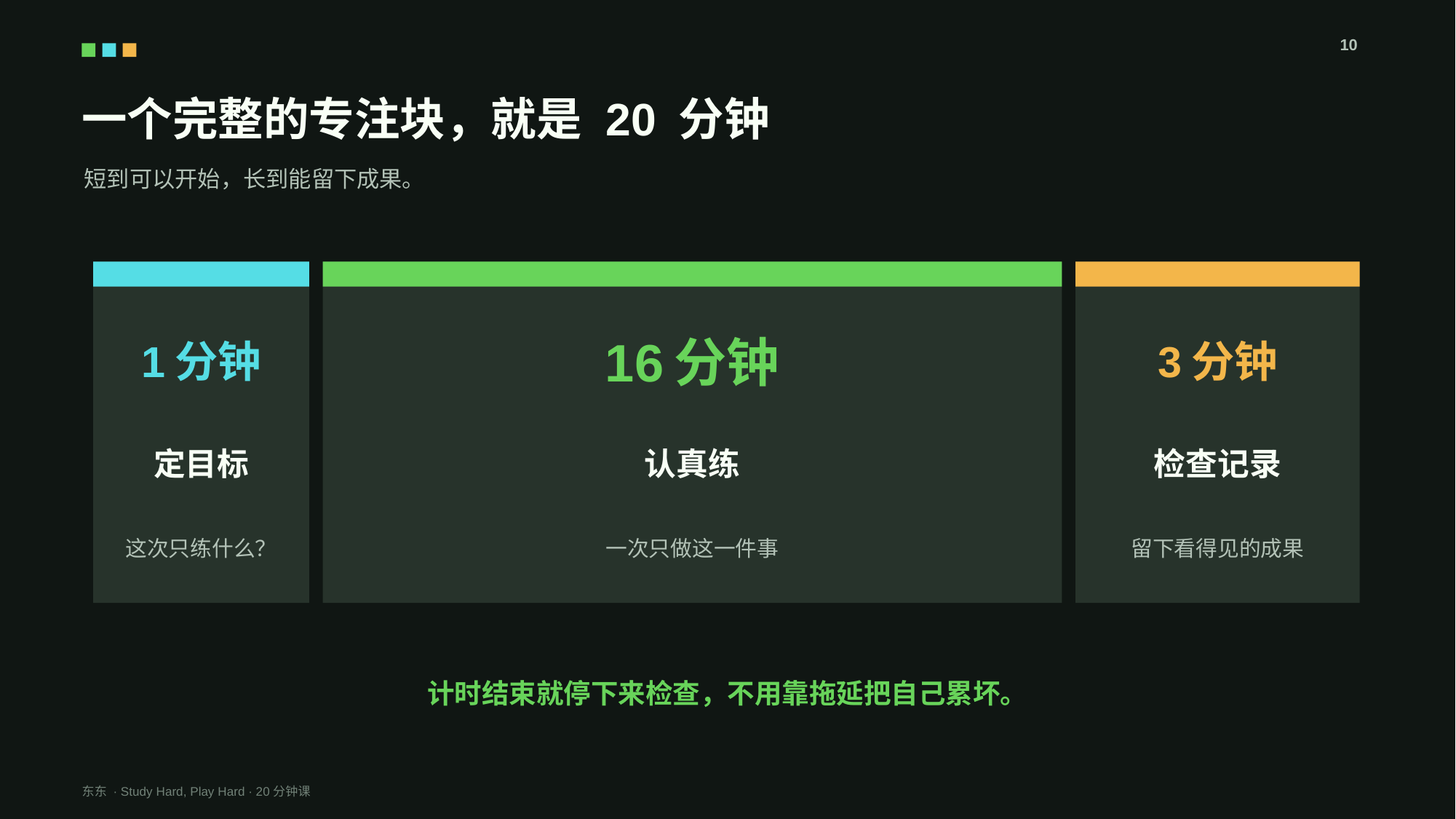

10

一个完整的专注块，就是 20 分钟
短到可以开始，长到能留下成果。

1分钟
16分钟
3分钟
定目标
认真练
检查记录
这次只练什么？
一次只做这一件事
留下看得见的成果
计时结束就停下来检查，不用靠拖延把自己累坏。
东东 · Study Hard, Play Hard · 20分钟课